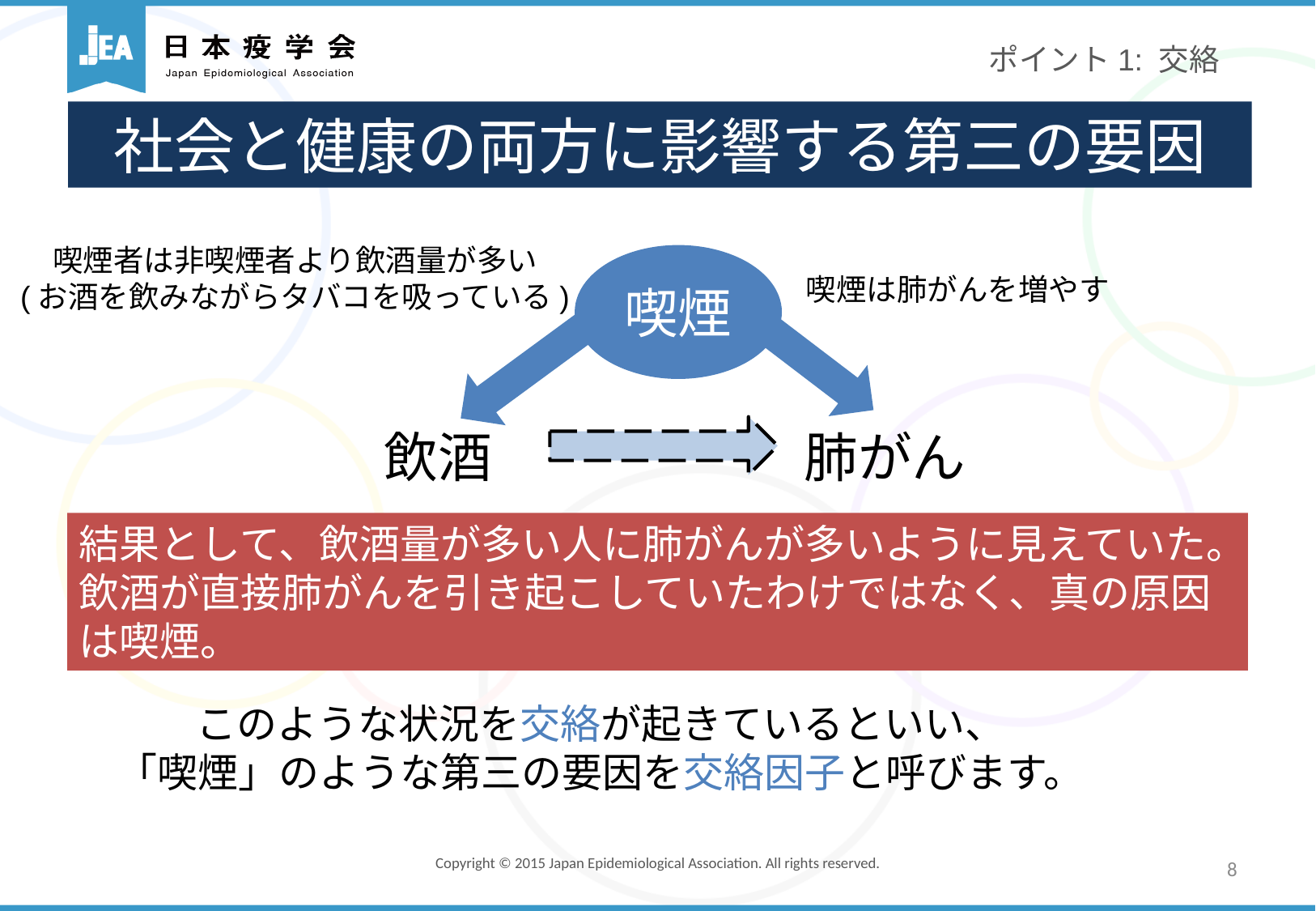

ポイント1: 交絡
社会と健康の両方に影響する第三の要因
喫煙者は非喫煙者より飲酒量が多い
(お酒を飲みながらタバコを吸っている)
喫煙
喫煙は肺がんを増やす

肺がん
飲酒
結果として、飲酒量が多い人に肺がんが多いように見えていた。飲酒が直接肺がんを引き起こしていたわけではなく、真の原因は喫煙。
このような状況を交絡が起きているといい、
「喫煙」のような第三の要因を交絡因子と呼びます。
8